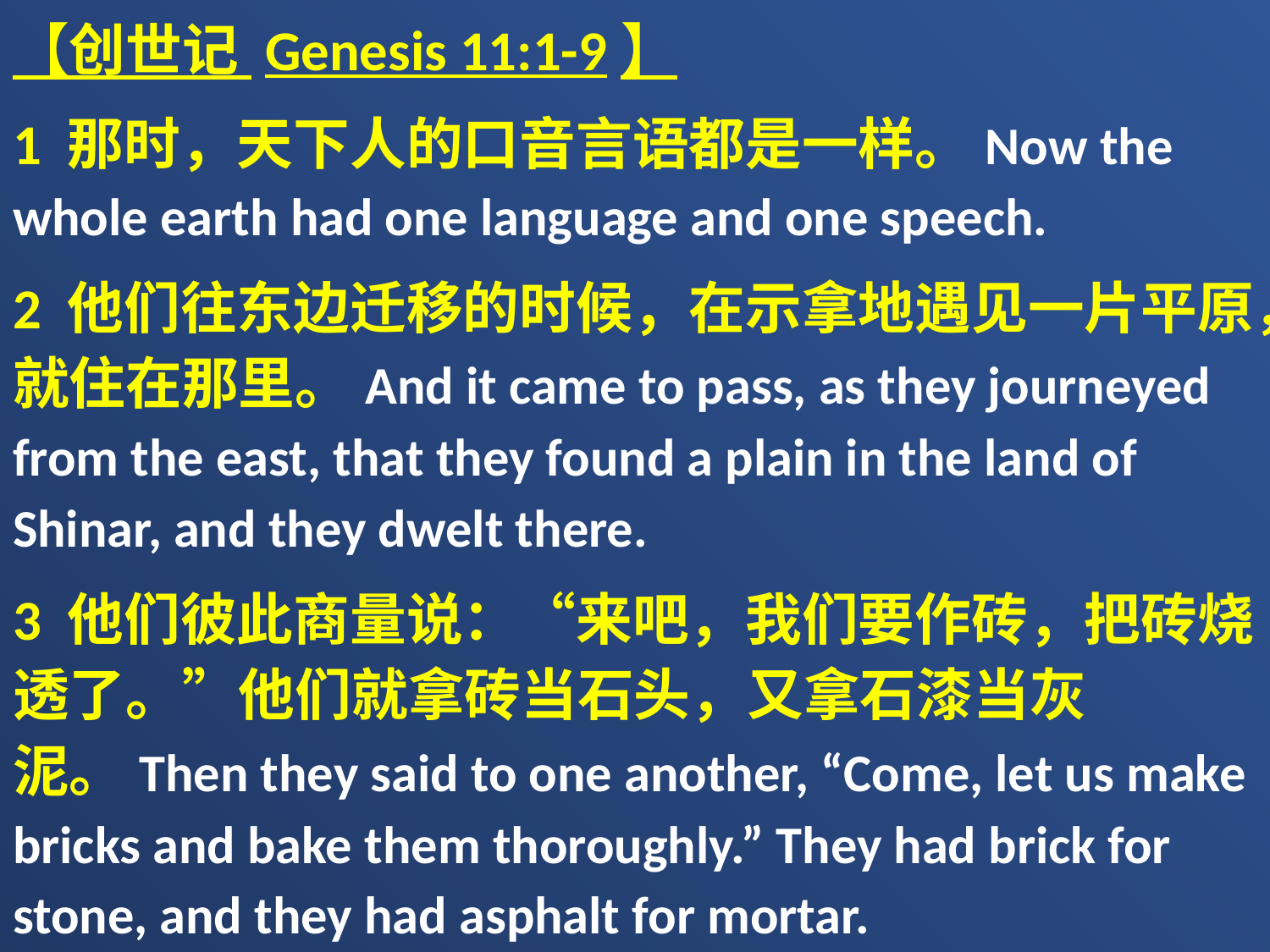

【创世记 Genesis 11:1-9】
1 那时，天下人的口音言语都是一样。Now the whole earth had one language and one speech.
2 他们往东边迁移的时候，在示拿地遇见一片平原，就住在那里。And it came to pass, as they journeyed from the east, that they found a plain in the land of Shinar, and they dwelt there.
3 他们彼此商量说：“来吧，我们要作砖，把砖烧透了。”他们就拿砖当石头，又拿石漆当灰泥。Then they said to one another, “Come, let us make bricks and bake them thoroughly.” They had brick for stone, and they had asphalt for mortar.